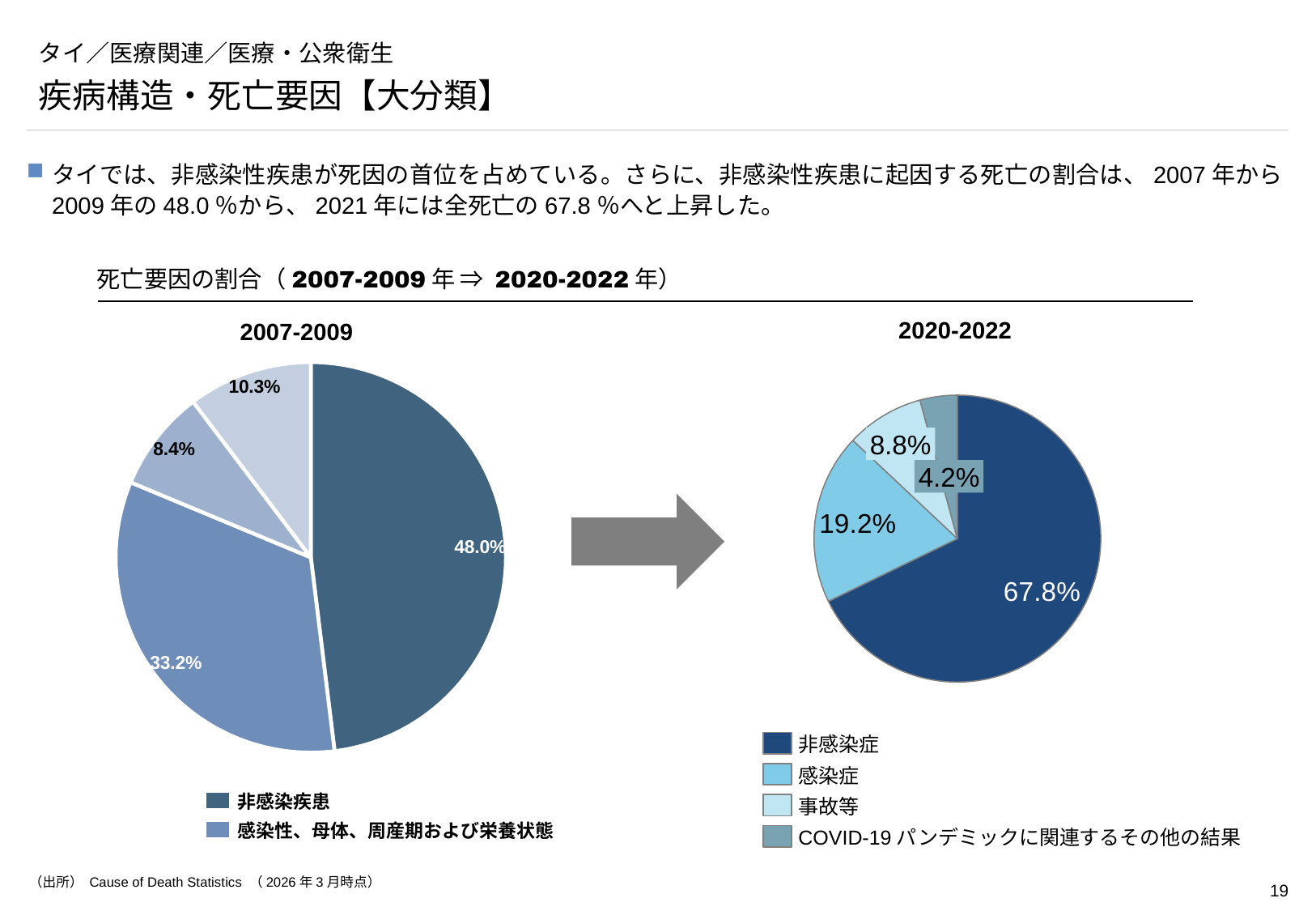

# タイ／医療関連／医療・公衆衛生
疾病構造・死亡要因【大分類】
タイでは、非感染性疾患が死因の首位を占めている。さらに、非感染性疾患に起因する死亡の割合は、2007年から2009年の48.0％から、2021年には全死亡の67.8％へと上昇した。
死亡要因の割合（2007-2009年 ⇒ 2020-2022年）
2020-2022
2007-2009

### Chart

| Category |  |
|---|---|

### Chart

| Category |  |
|---|---|
8.8%
4.2%

非感染症

感染症

非感染疾患

事故等

感染性、母体、周産期および栄養状態

COVID-19パンデミックに関連するその他の結果

（出所） Cause of Death Statistics （2026年3月時点）